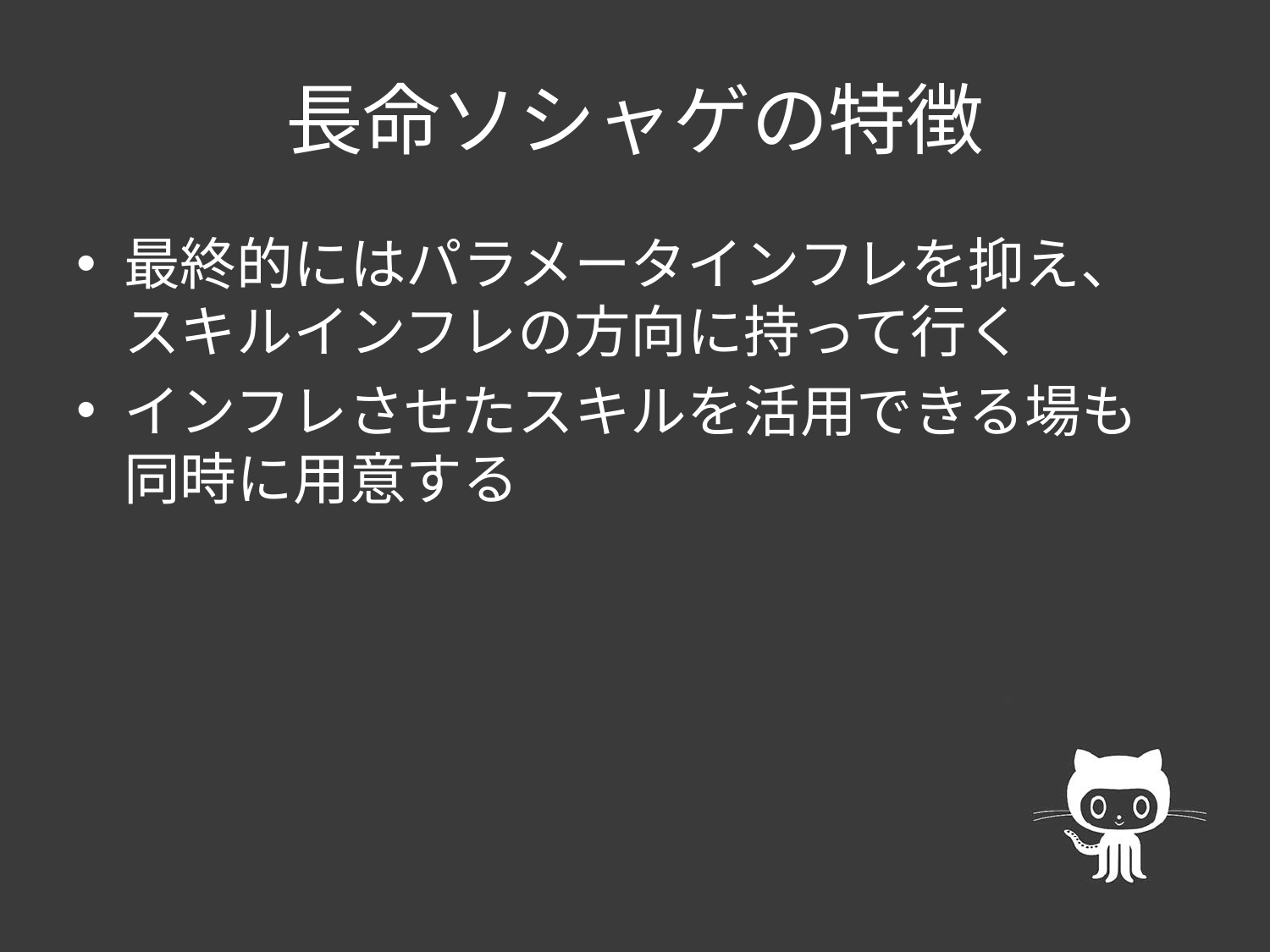

# 長命ソシャゲの特徴
最終的にはパラメータインフレを抑え、スキルインフレの方向に持って行く
インフレさせたスキルを活用できる場も同時に用意する